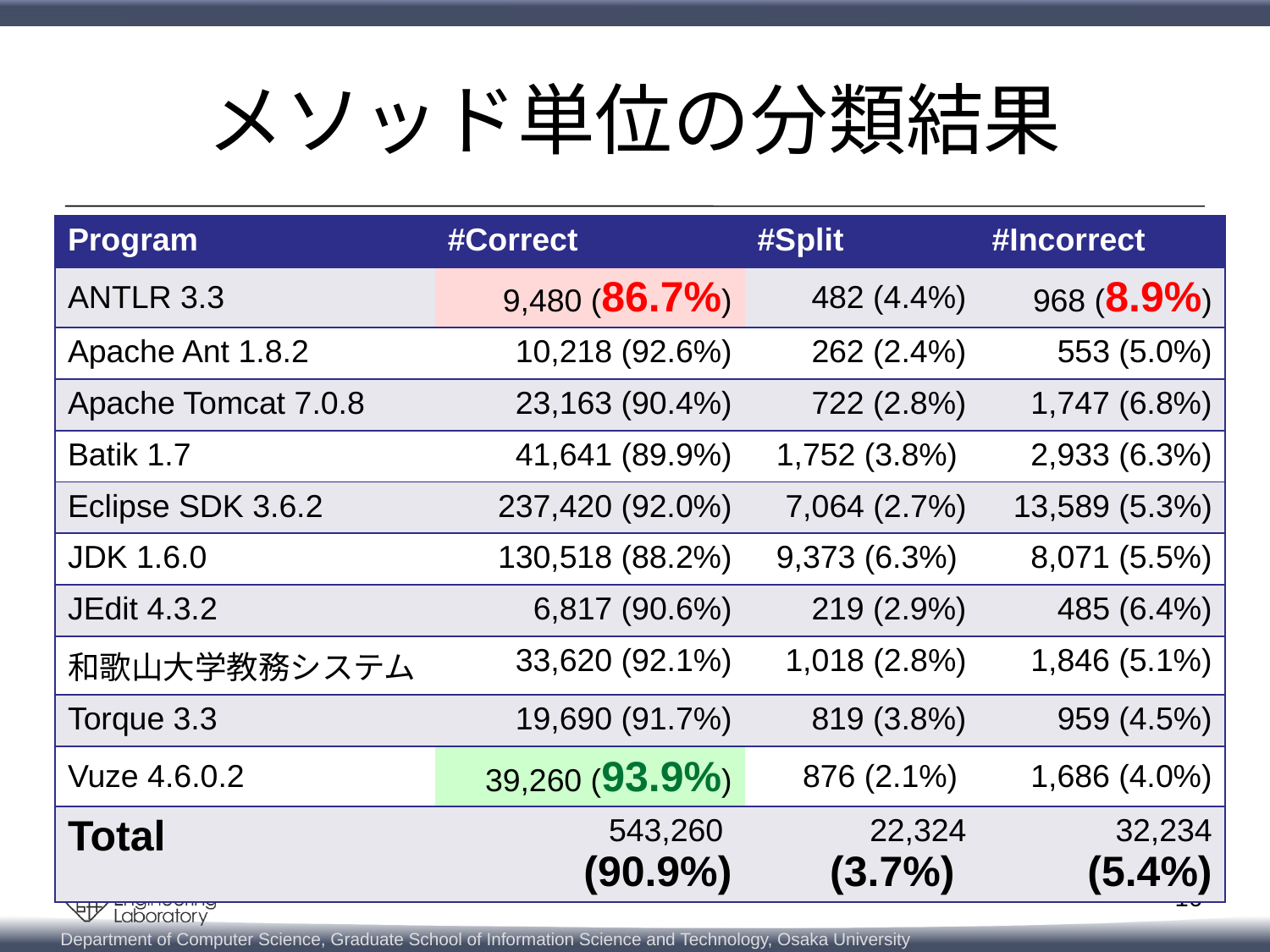

# メソッド単位の分類結果
| Program | #Correct | #Split | #Incorrect |
| --- | --- | --- | --- |
| ANTLR 3.3 | 9,480 (86.7%) | 482 (4.4%) | 968 (8.9%) |
| Apache Ant 1.8.2 | 10,218 (92.6%) | 262 (2.4%) | 553 (5.0%) |
| Apache Tomcat 7.0.8 | 23,163 (90.4%) | 722 (2.8%) | 1,747 (6.8%) |
| Batik 1.7 | 41,641 (89.9%) | 1,752 (3.8%) | 2,933 (6.3%) |
| Eclipse SDK 3.6.2 | 237,420 (92.0%) | 7,064 (2.7%) | 13,589 (5.3%) |
| JDK 1.6.0 | 130,518 (88.2%) | 9,373 (6.3%) | 8,071 (5.5%) |
| JEdit 4.3.2 | 6,817 (90.6%) | 219 (2.9%) | 485 (6.4%) |
| 和歌山大学教務システム | 33,620 (92.1%) | 1,018 (2.8%) | 1,846 (5.1%) |
| Torque 3.3 | 19,690 (91.7%) | 819 (3.8%) | 959 (4.5%) |
| Vuze 4.6.0.2 | 39,260 (93.9%) | 876 (2.1%) | 1,686 (4.0%) |
| Total | 543,260 (90.9%) | 22,324 (3.7%) | 32,234 (5.4%) |

16